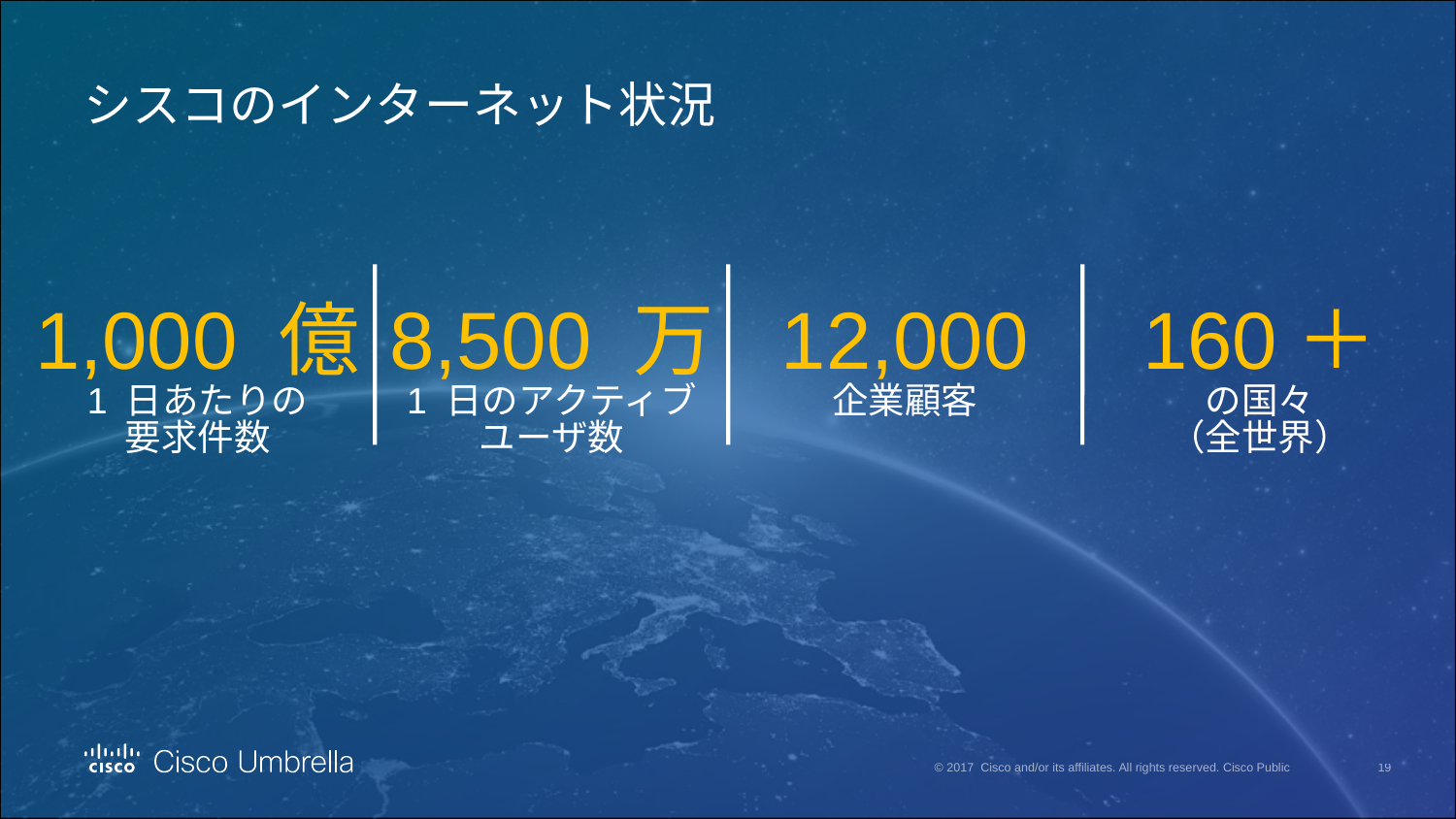

# シスコのインターネット状況
160＋
の国々
（全世界）
1,000 億
1 日あたりの
要求件数
8,500 万
1 日のアクティブ
ユーザ数
12,000
企業顧客